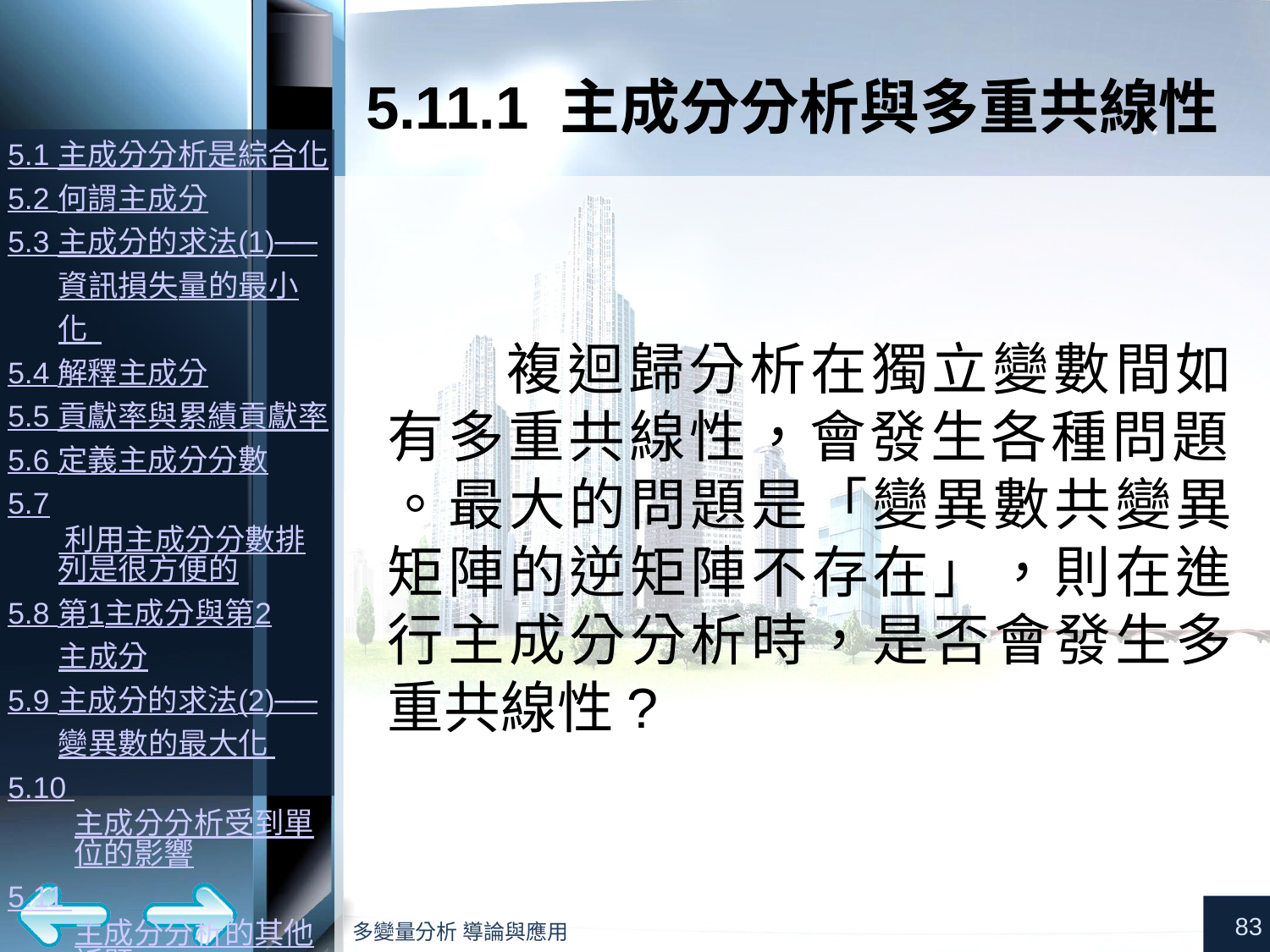

# 5.11.1 主成分分析與多重共線性
複迴歸分析在獨立變數間如有多重共線性，會發生各種問題
。最大的問題是「變異數共變異矩陣的逆矩陣不存在」，則在進行主成分分析時，是否會發生多重共線性?
83
多變量分析 導論與應用